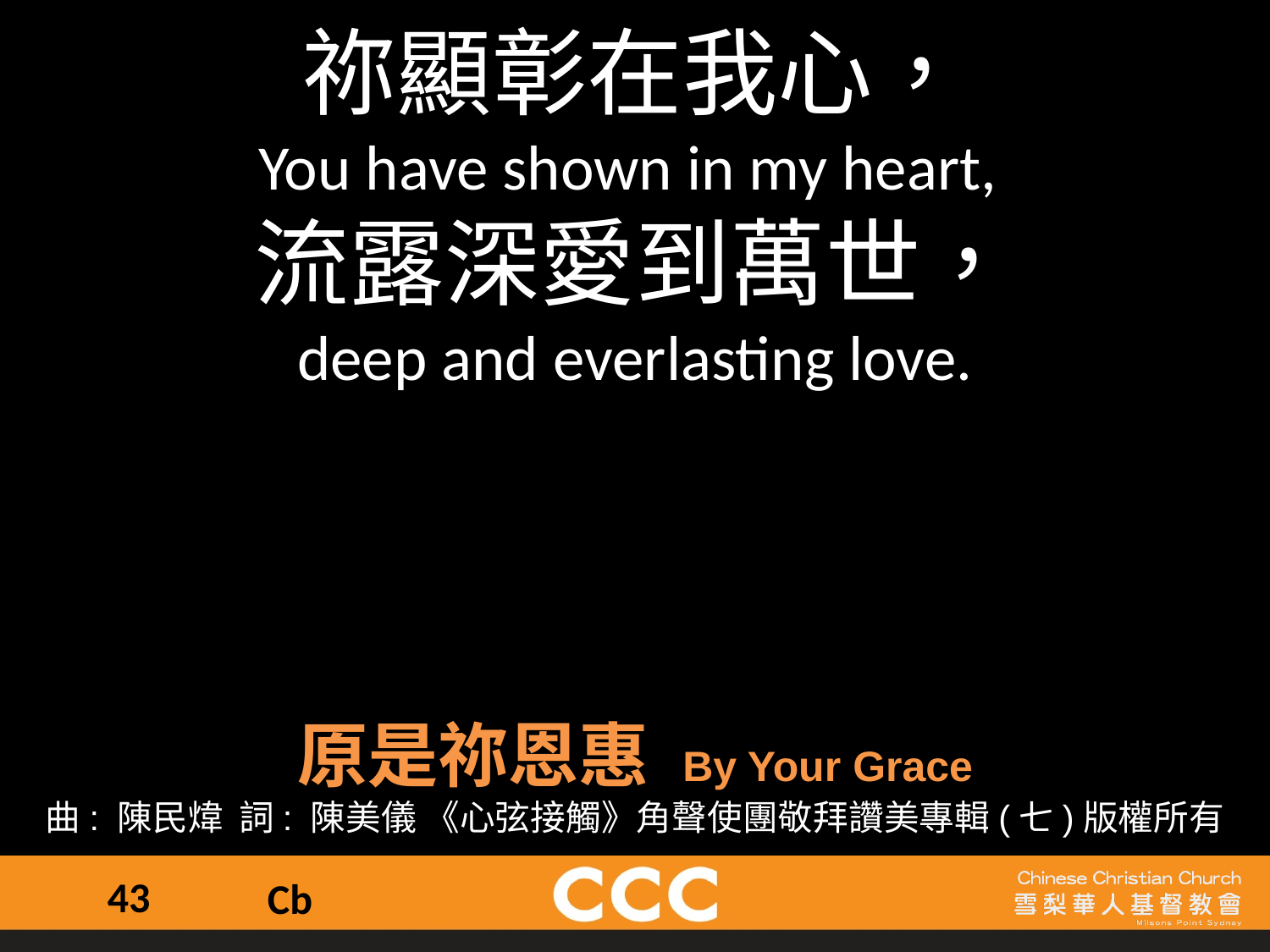

祢顯彰在我心，
You have shown in my heart,
流露深愛到萬世，
deep and everlasting love.
原是祢恩惠 By Your Grace
曲: 陳民煒  詞: 陳美儀 《心弦接觸》角聲使團敬拜讚美專輯(七)版權所有
43
Cb